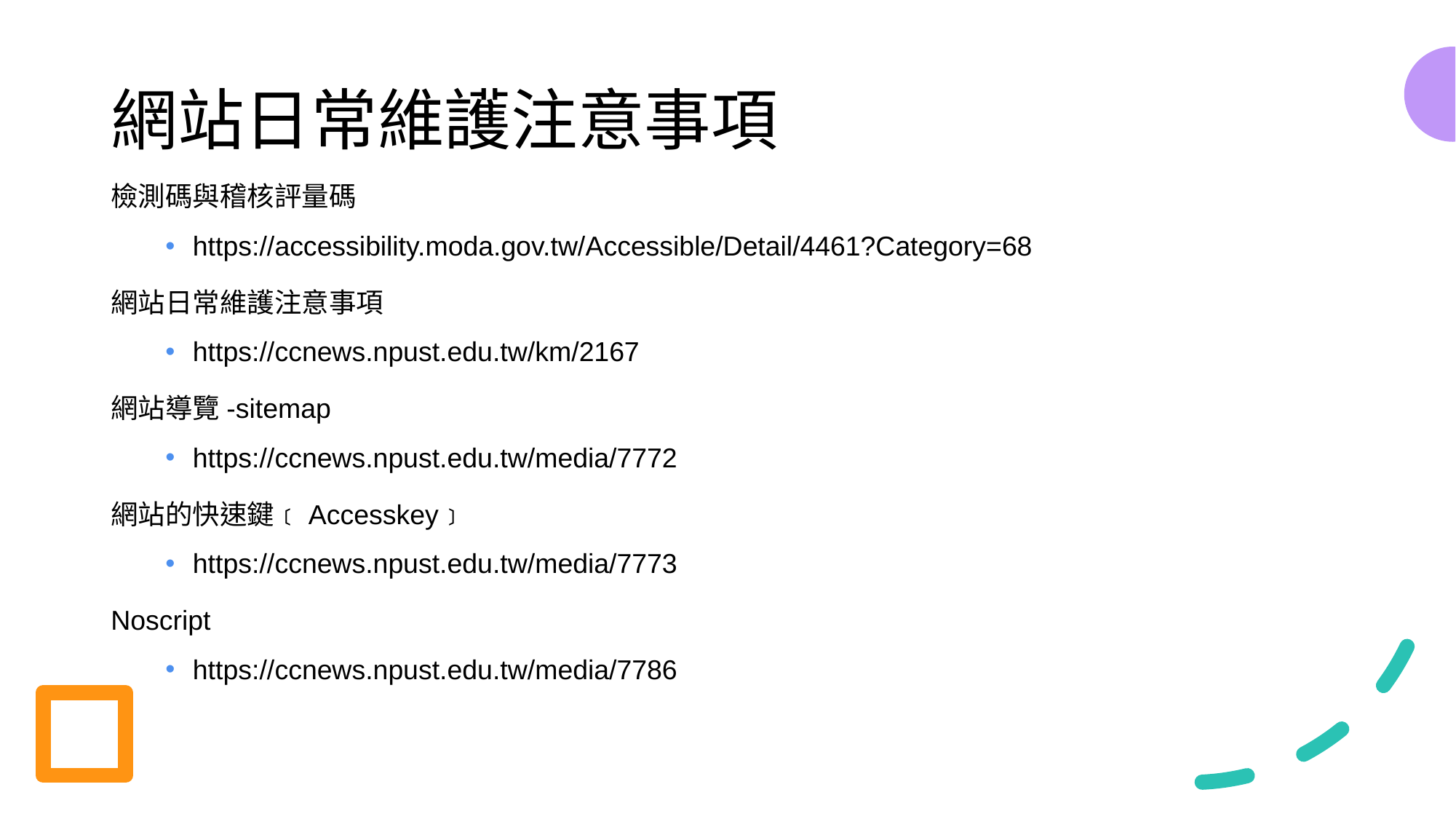

# 網站日常維護注意事項
檢測碼與稽核評量碼
https://accessibility.moda.gov.tw/Accessible/Detail/4461?Category=68
網站日常維護注意事項
https://ccnews.npust.edu.tw/km/2167
網站導覽-sitemap
https://ccnews.npust.edu.tw/media/7772
網站的快速鍵﹝Accesskey﹞
https://ccnews.npust.edu.tw/media/7773
Noscript
https://ccnews.npust.edu.tw/media/7786